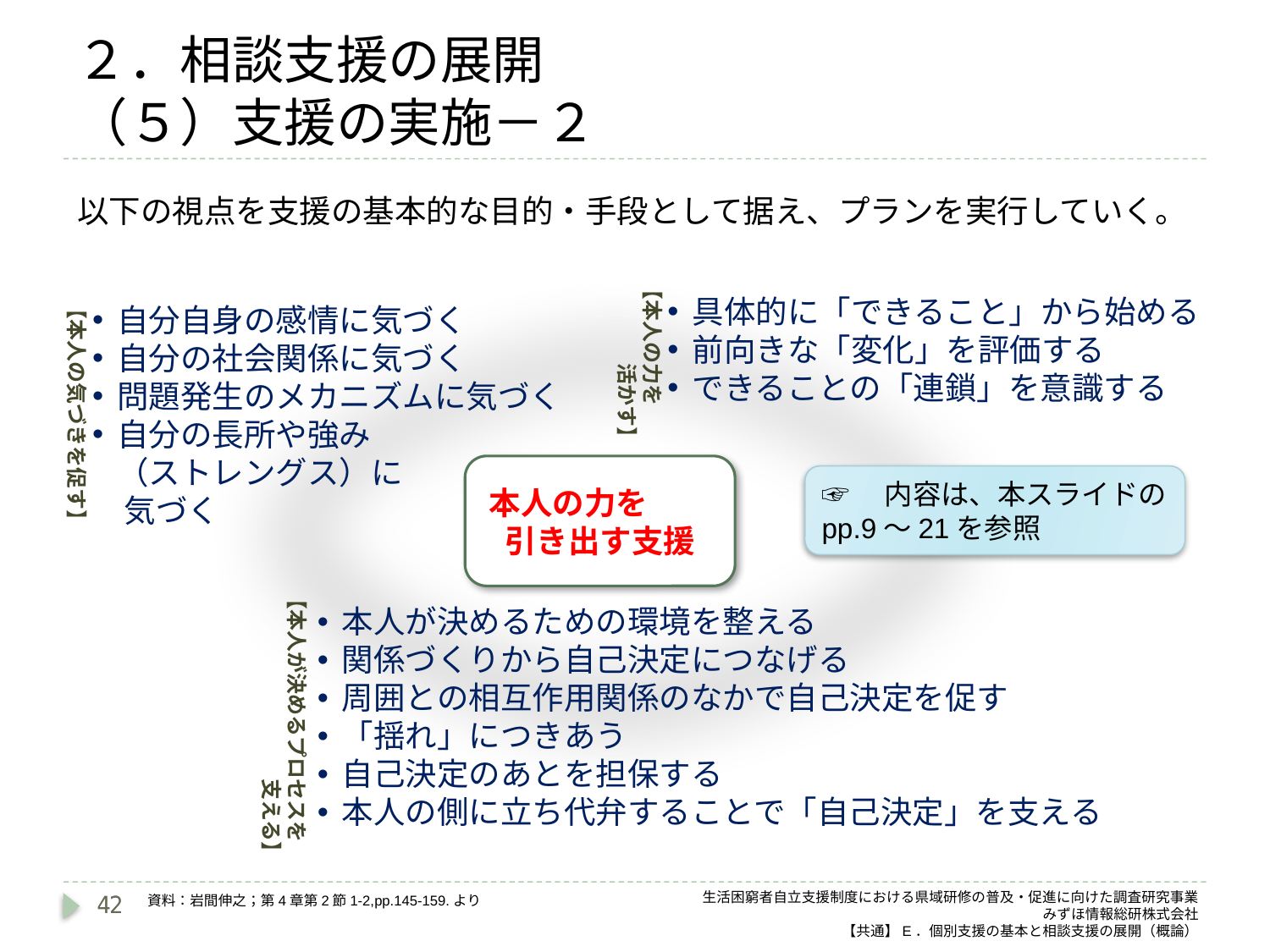

# ２．相談支援の展開 （５）支援の実施－２
以下の視点を支援の基本的な目的・手段として据え、プランを実行していく。

【本人の力を
　　　　活かす】
【本人の気づきを促す】
具体的に「できること」から始める
前向きな「変化」を評価する
できることの「連鎖」を意識する
自分自身の感情に気づく
自分の社会関係に気づく
問題発生のメカニズムに気づく
自分の長所や強み　　　　　　　　　　（ストレングス）に
　気づく

本人の力を　　引き出す支援
☞　内容は、本スライドのpp.9～21を参照

【本人が決めるプロセスを
　　　　　　　　　支える】
本人が決めるための環境を整える
関係づくりから自己決定につなげる
周囲との相互作用関係のなかで自己決定を促す
「揺れ」につきあう
自己決定のあとを担保する
本人の側に立ち代弁することで「自己決定」を支える
42
42
生活困窮者自立支援制度における県域研修の普及・促進に向けた調査研究事業
みずほ情報総研株式会社
【共通】E．個別支援の基本と相談支援の展開（概論）

資料：岩間伸之；第4章第2節1-2,pp.145-159.より